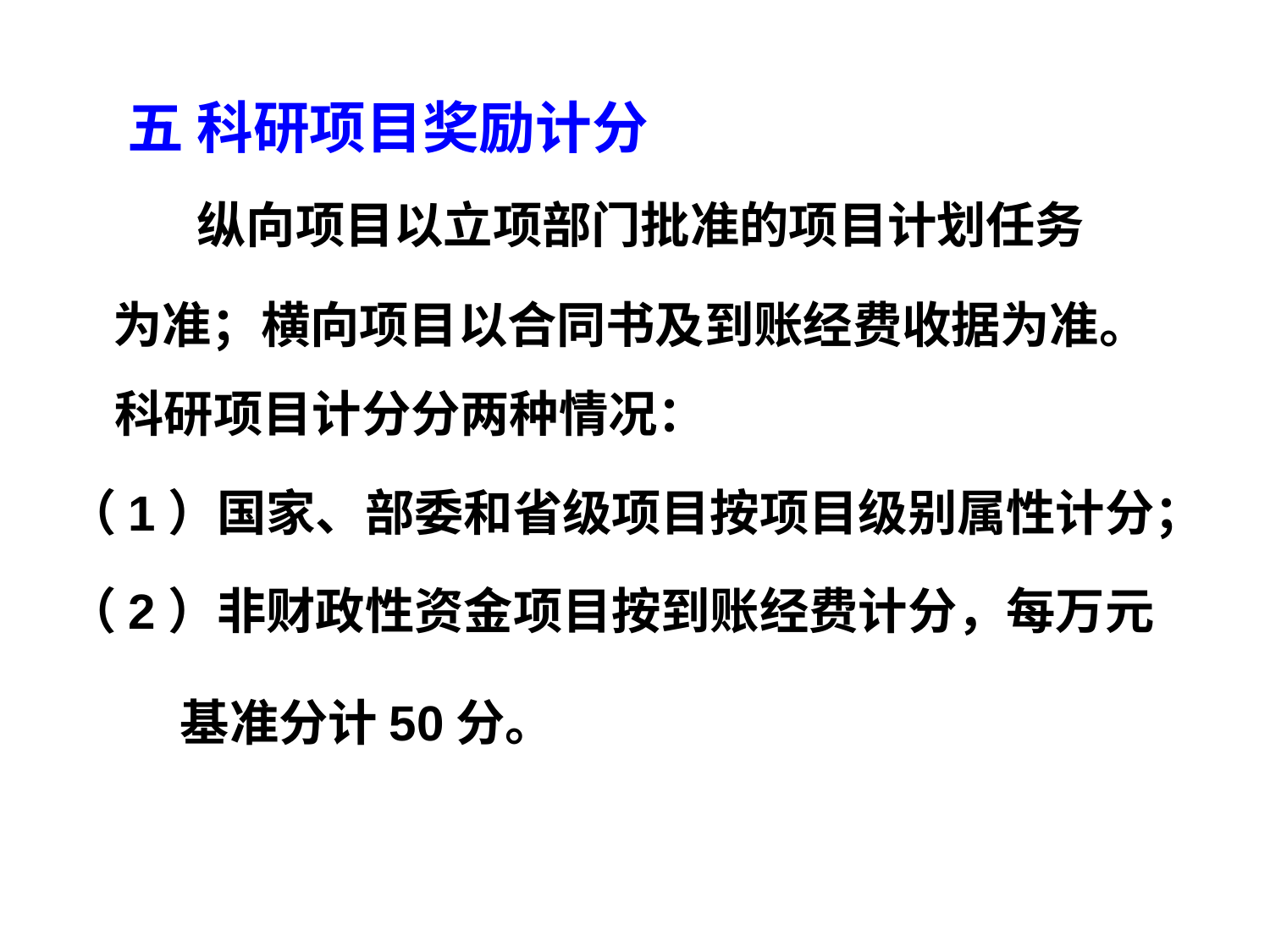

# 五 科研项目奖励计分
         纵向项目以立项部门批准的项目计划任务
   为准；横向项目以合同书及到账经费收据为准。科研项目计分分两种情况：
（1）国家、部委和省级项目按项目级别属性计分；
（2）非财政性资金项目按到账经费计分，每万元
         基准分计50分。